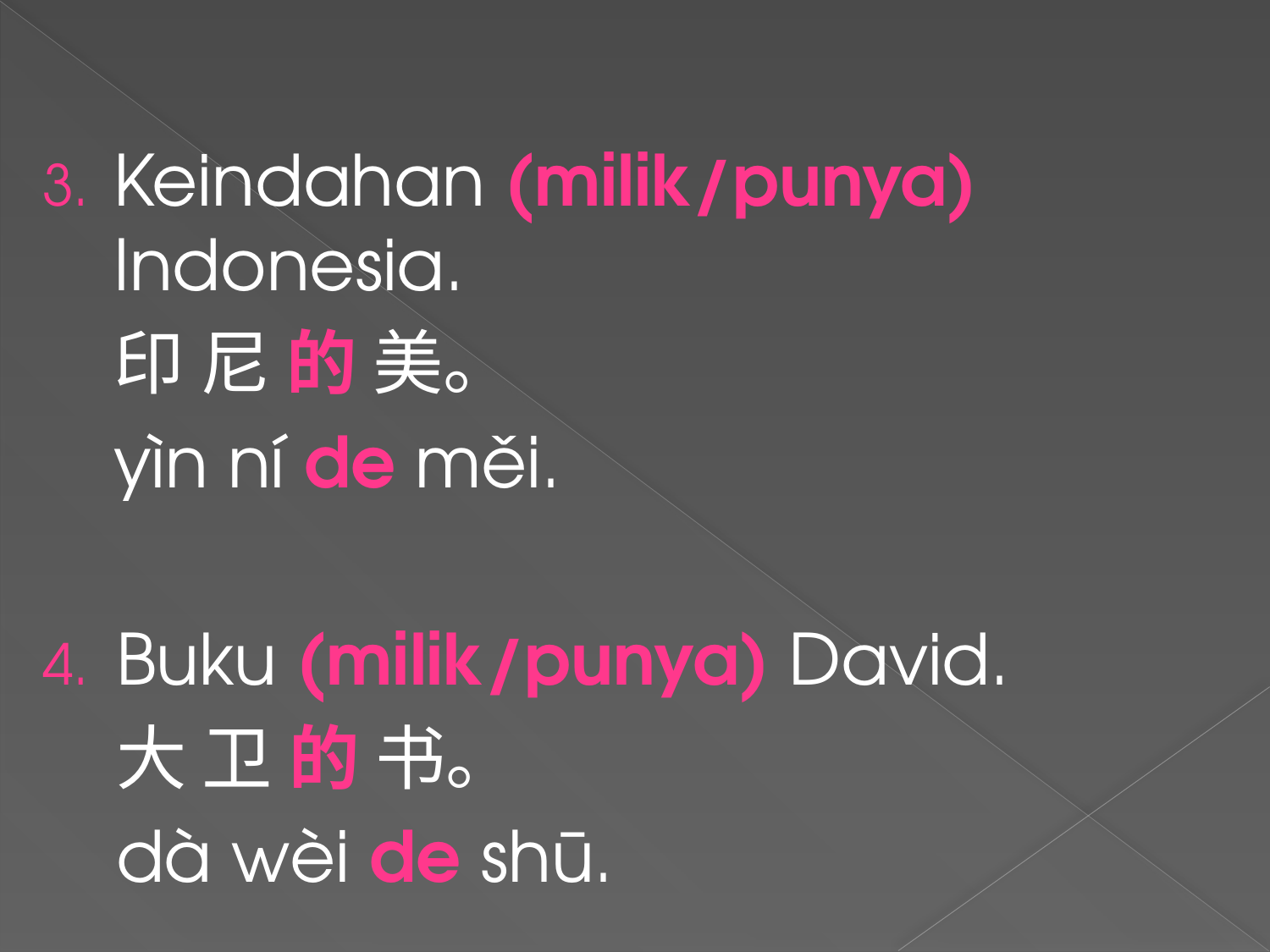

Keindahan (milik/punya) Indonesia.
	印 尼 的 美。
	yìn ní de měi.

Buku (milik/punya) David.
大 卫 的 书。
dà wèi de shū.